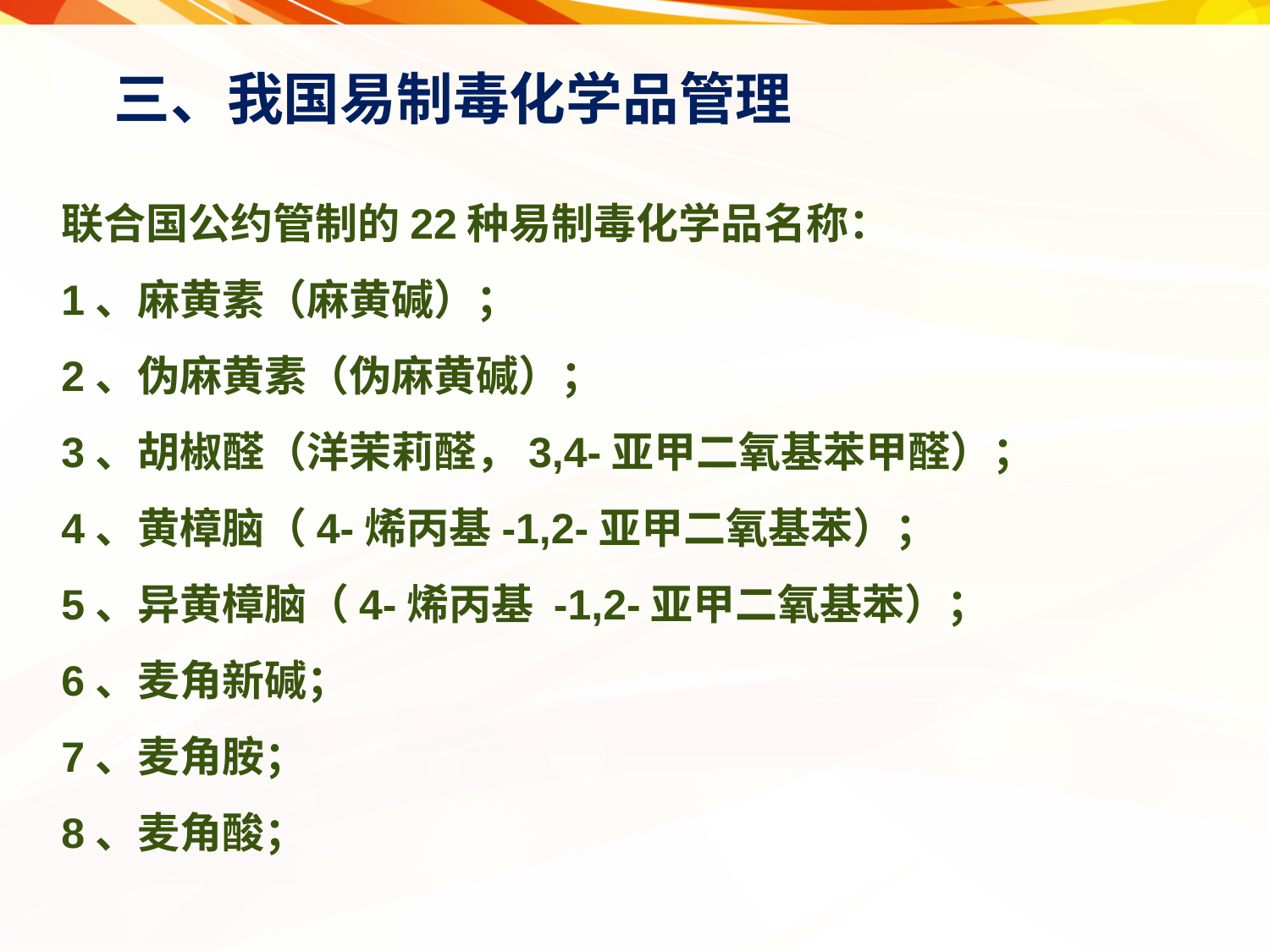

三、我国易制毒化学品管理
联合国公约管制的22种易制毒化学品名称：
1、麻黄素（麻黄碱）；
2、伪麻黄素（伪麻黄碱）；
3、胡椒醛（洋茉莉醛，3,4-亚甲二氧基苯甲醛）；
4、黄樟脑（4-烯丙基-1,2-亚甲二氧基苯）；
5、异黄樟脑（4-烯丙基 -1,2-亚甲二氧基苯）；
6、麦角新碱；
7、麦角胺；
8、麦角酸；